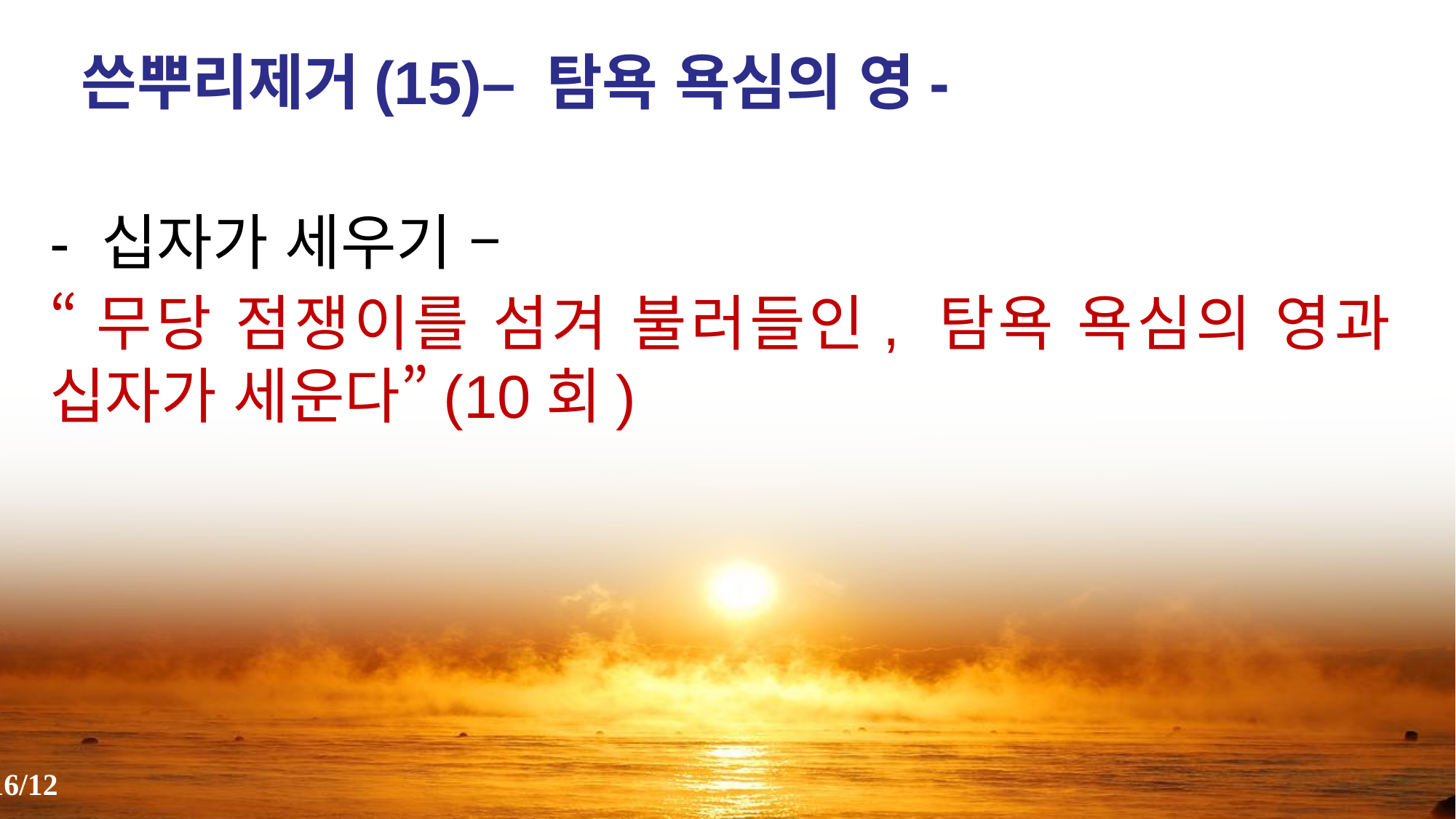

쓴뿌리제거(15)– 탐욕 욕심의 영-

- 십자가 세우기 –
“무당 점쟁이를 섬겨 불러들인, 탐욕 욕심의 영과 십자가 세운다”(10회)